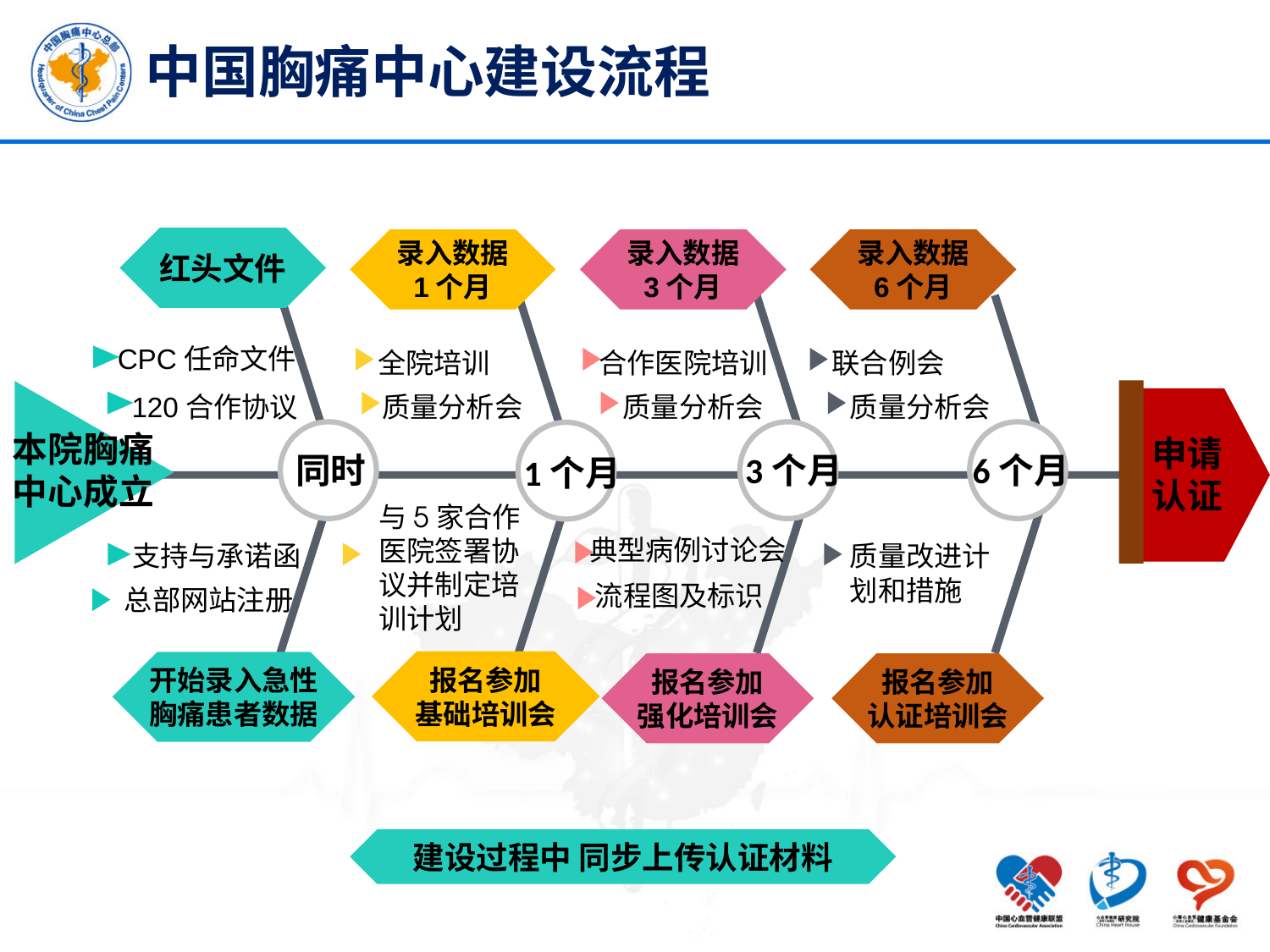

# 中国胸痛中心建设流程
红头文件
录入数据
1个月
录入数据
3个月
录入数据
6个月
CPC任命文件
合作医院培训
全院培训
联合例会

质量分析会
质量分析会
质量分析会
120合作协议

本院胸痛
中心成立

申请
认证
同时
3个月
6个月
1个月

与5家合作医院签署协议并制定培训计划
典型病例讨论会
质量改进计划和措施
支持与承诺函

流程图及标识
总部网站注册

报名参加
基础培训会
开始录入急性胸痛患者数据
报名参加
强化培训会
报名参加
认证培训会

建设过程中 同步上传认证材料